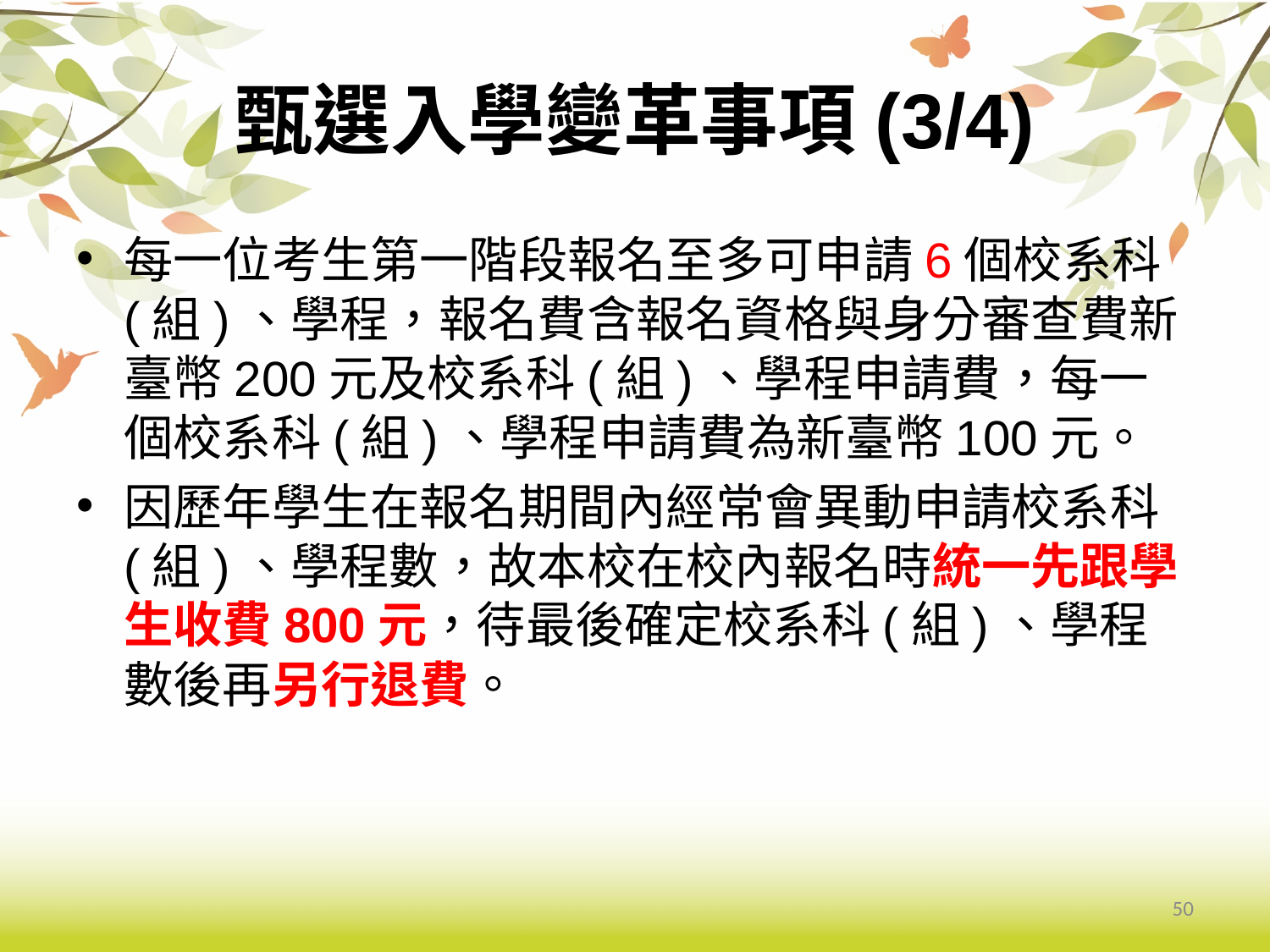

# 甄選入學變革事項(3/4)
每一位考生第一階段報名至多可申請6個校系科(組)、學程，報名費含報名資格與身分審查費新臺幣200元及校系科(組)、學程申請費，每一個校系科(組)、學程申請費為新臺幣100元。
因歷年學生在報名期間內經常會異動申請校系科(組)、學程數，故本校在校內報名時統一先跟學生收費800元，待最後確定校系科(組)、學程數後再另行退費。
50